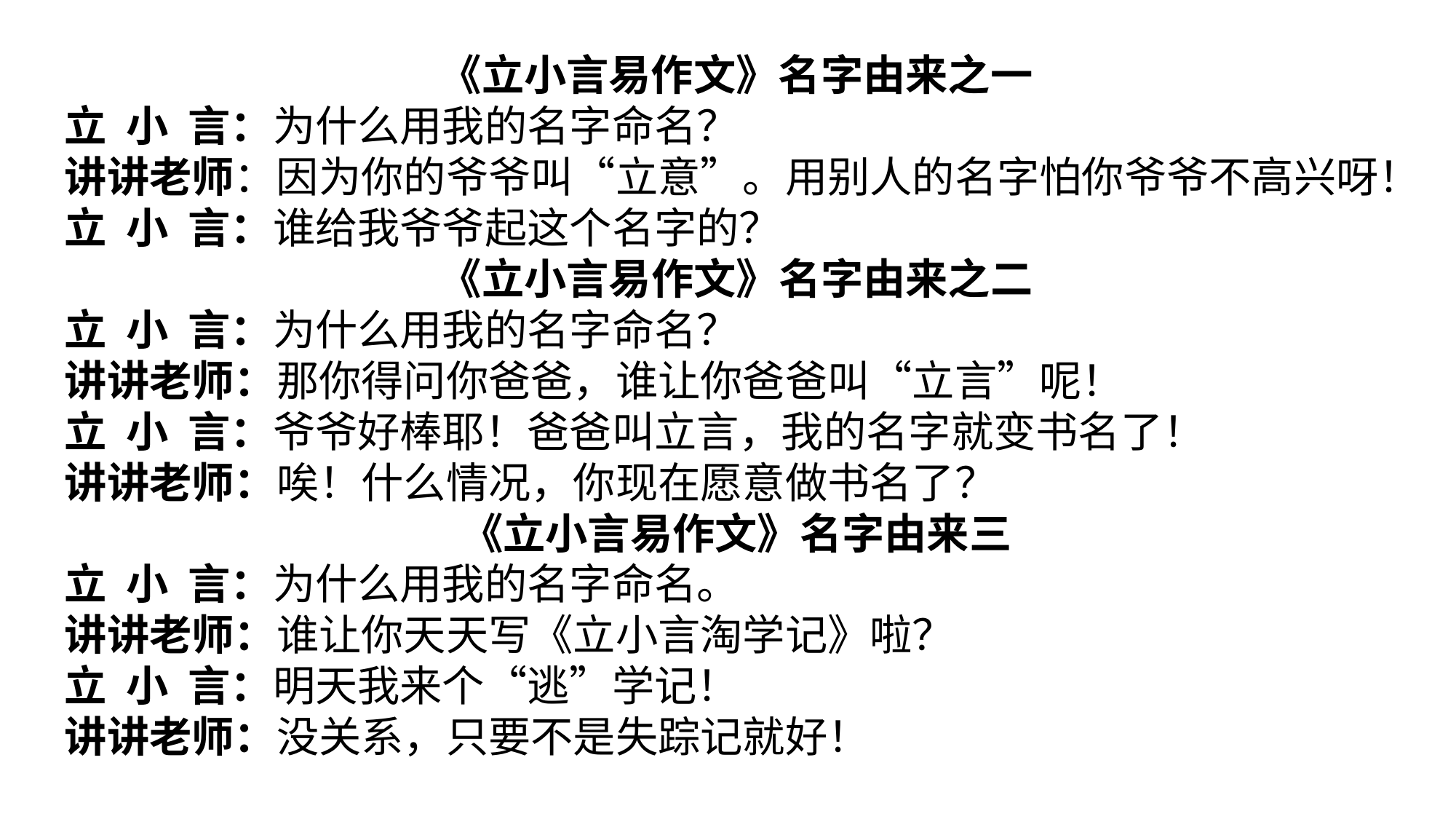

《立小言易作文》名字由来之一
立  小  言：为什么用我的名字命名？
讲讲老师：因为你的爷爷叫“立意”。用别人的名字怕你爷爷不高兴呀！
立  小  言：谁给我爷爷起这个名字的？
《立小言易作文》名字由来之二
立  小  言：为什么用我的名字命名？
讲讲老师：那你得问你爸爸，谁让你爸爸叫“立言”呢！
立  小  言：爷爷好棒耶！爸爸叫立言，我的名字就变书名了！
讲讲老师：唉！什么情况，你现在愿意做书名了？
《立小言易作文》名字由来三
立  小  言：为什么用我的名字命名。
讲讲老师：谁让你天天写《立小言淘学记》啦？
立  小  言：明天我来个“逃”学记！
讲讲老师：没关系，只要不是失踪记就好！